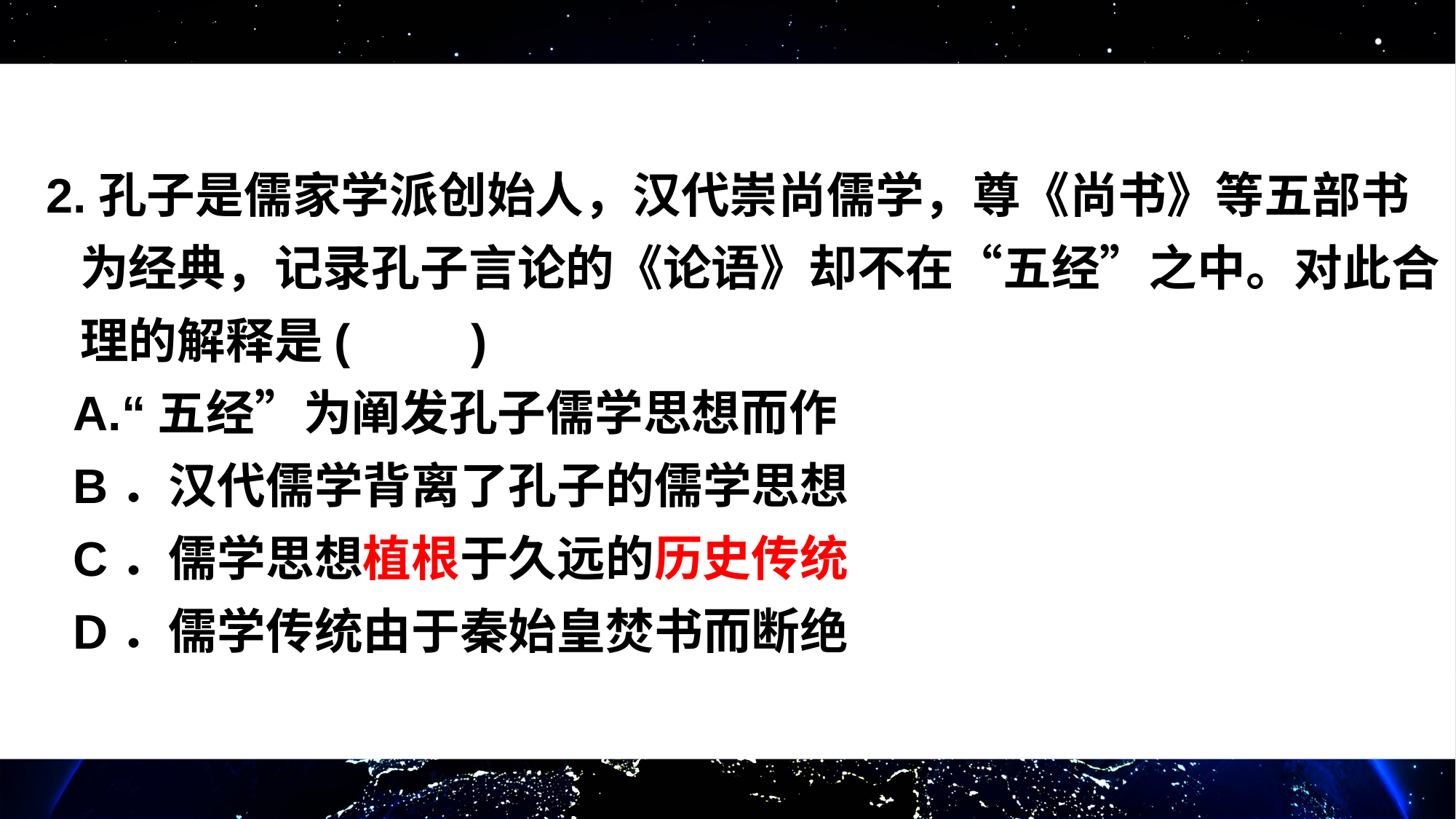

2.孔子是儒家学派创始人，汉代崇尚儒学，尊《尚书》等五部书
  为经典，记录孔子言论的《论语》却不在“五经”之中。对此合
  理的解释是(　　)
  A.“五经”为阐发孔子儒学思想而作
  B．汉代儒学背离了孔子的儒学思想
  C．儒学思想植根于久远的历史传统
  D．儒学传统由于秦始皇焚书而断绝